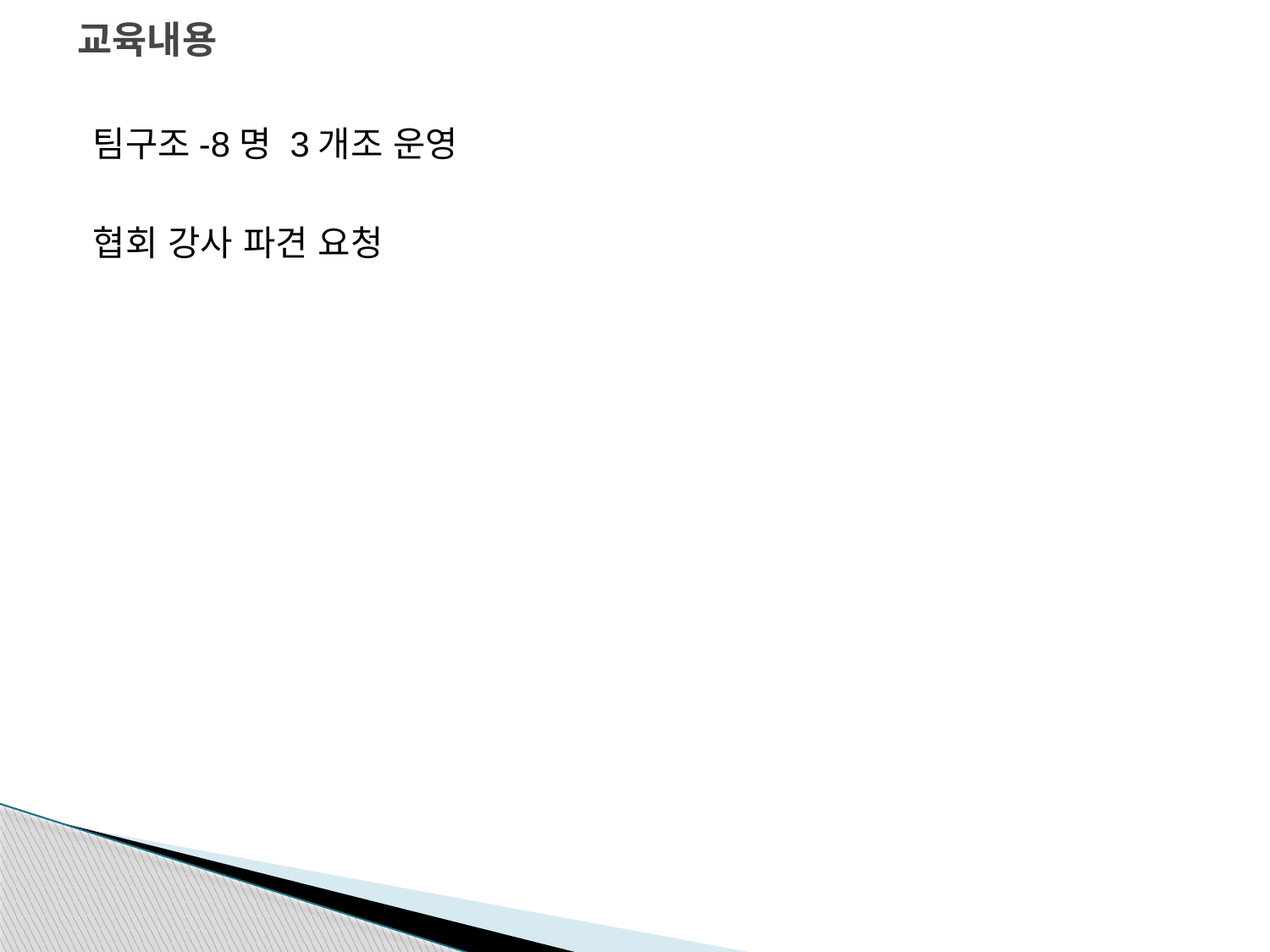

# 교육내용

팀구조-8명 3개조 운영

협회 강사 파견 요청